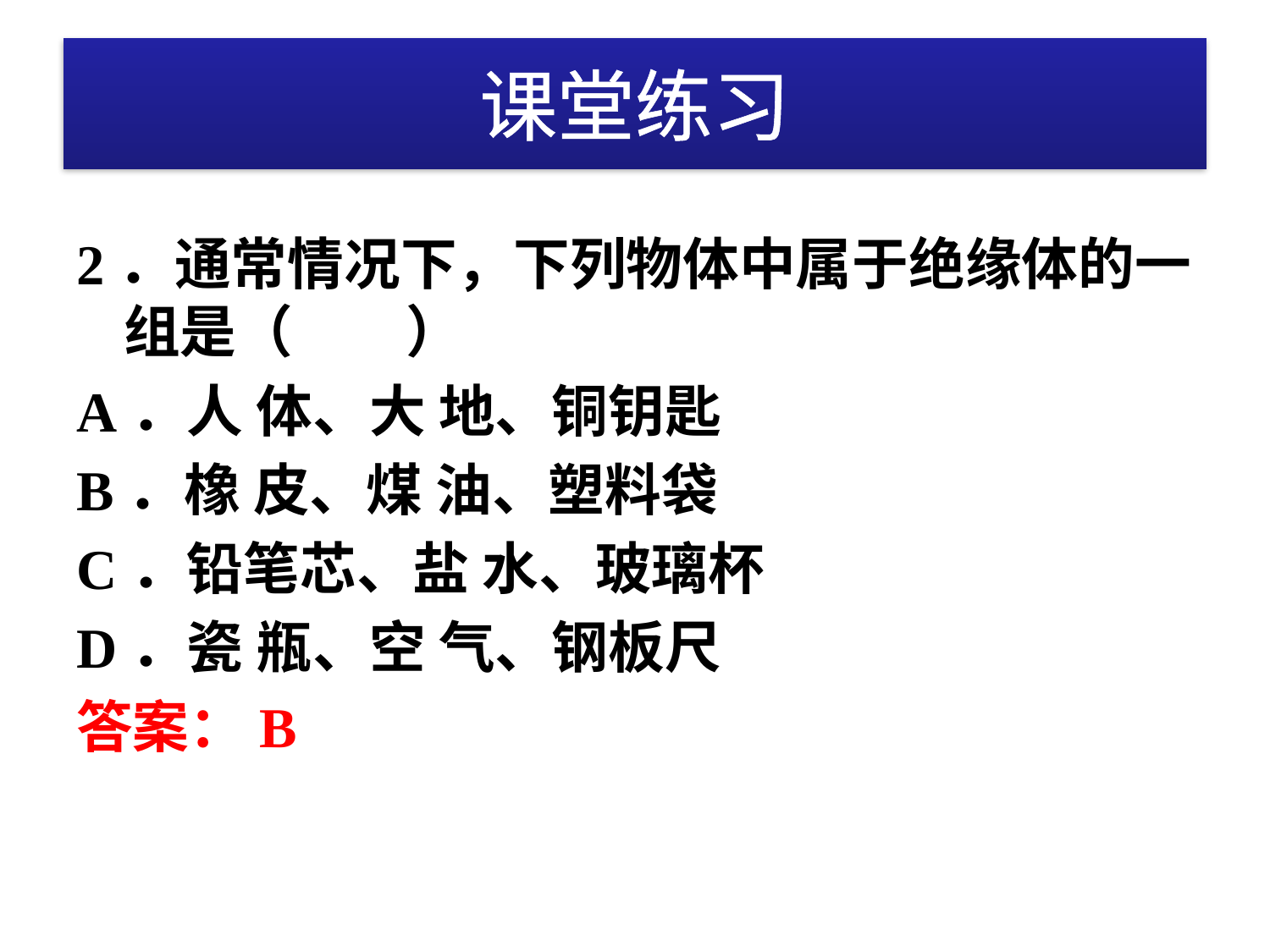

# 课堂练习
2．通常情况下，下列物体中属于绝缘体的一组是（　　）
A．人 体、大 地、铜钥匙
B．橡 皮、煤 油、塑料袋
C．铅笔芯、盐 水、玻璃杯
D．瓷 瓶、空 气、钢板尺
答案：B